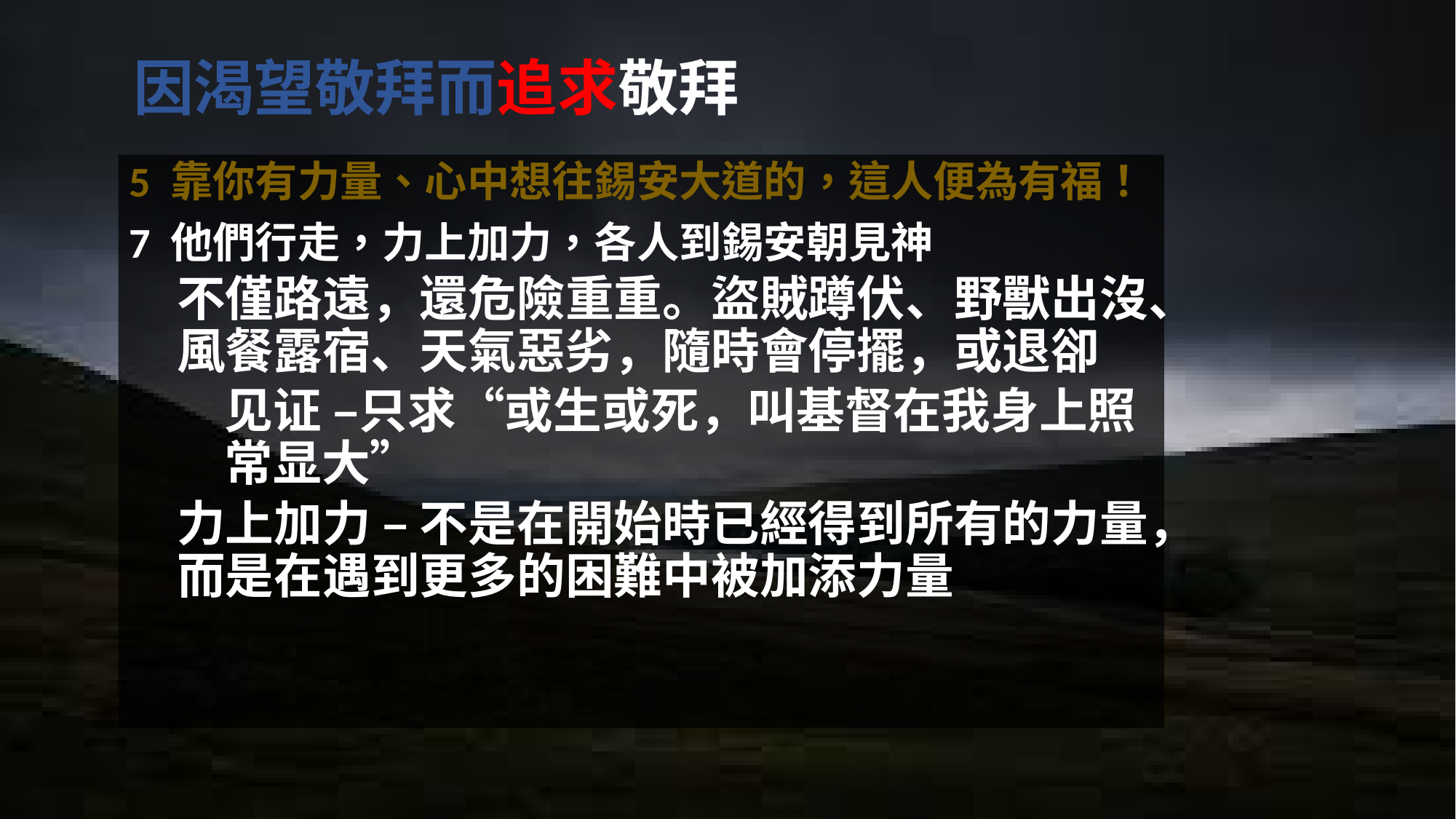

# 因渴望敬拜而追求敬拜
5 靠你有力量、心中想往錫安大道的，這人便為有福！
7 他們行走，力上加力，各人到錫安朝見神
不僅路遠，還危險重重。盜賊蹲伏、野獸出沒、風餐露宿、天氣惡劣，隨時會停擺，或退卻
见证 –只求“或生或死，叫基督在我身上照常显大”
力上加力 – 不是在開始時已經得到所有的力量，而是在遇到更多的困難中被加添力量